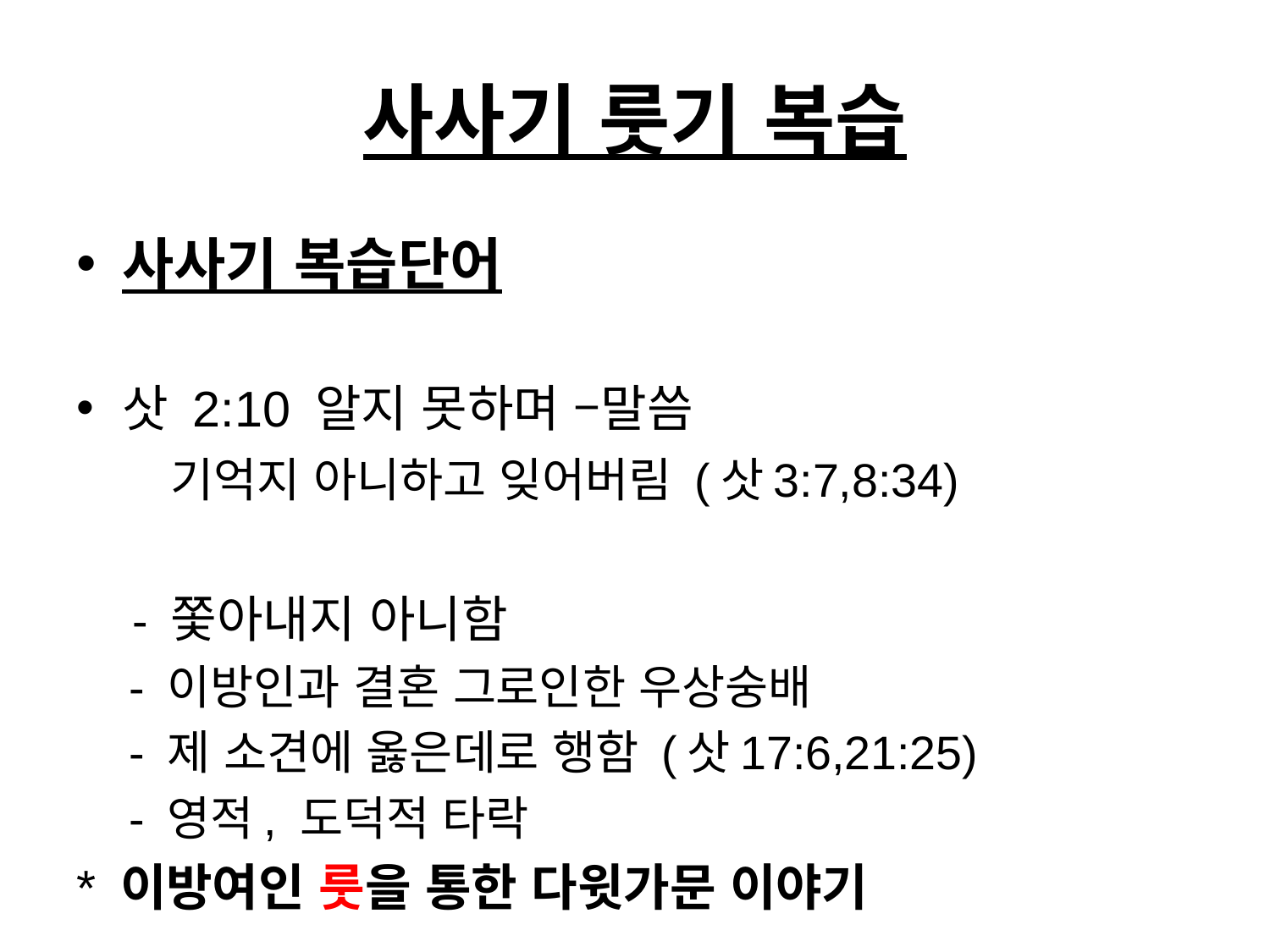

# 사사기 룻기 복습
사사기 복습단어

삿 2:10 알지 못하며 –말씀
      기억지 아니하고 잊어버림 (삿3:7,8:34)

    - 쫓아내지 아니함
    - 이방인과 결혼 그로인한 우상숭배
    - 제 소견에 옳은데로 행함 (삿17:6,21:25)
    - 영적, 도덕적 타락
* 이방여인 룻을 통한 다윗가문 이야기